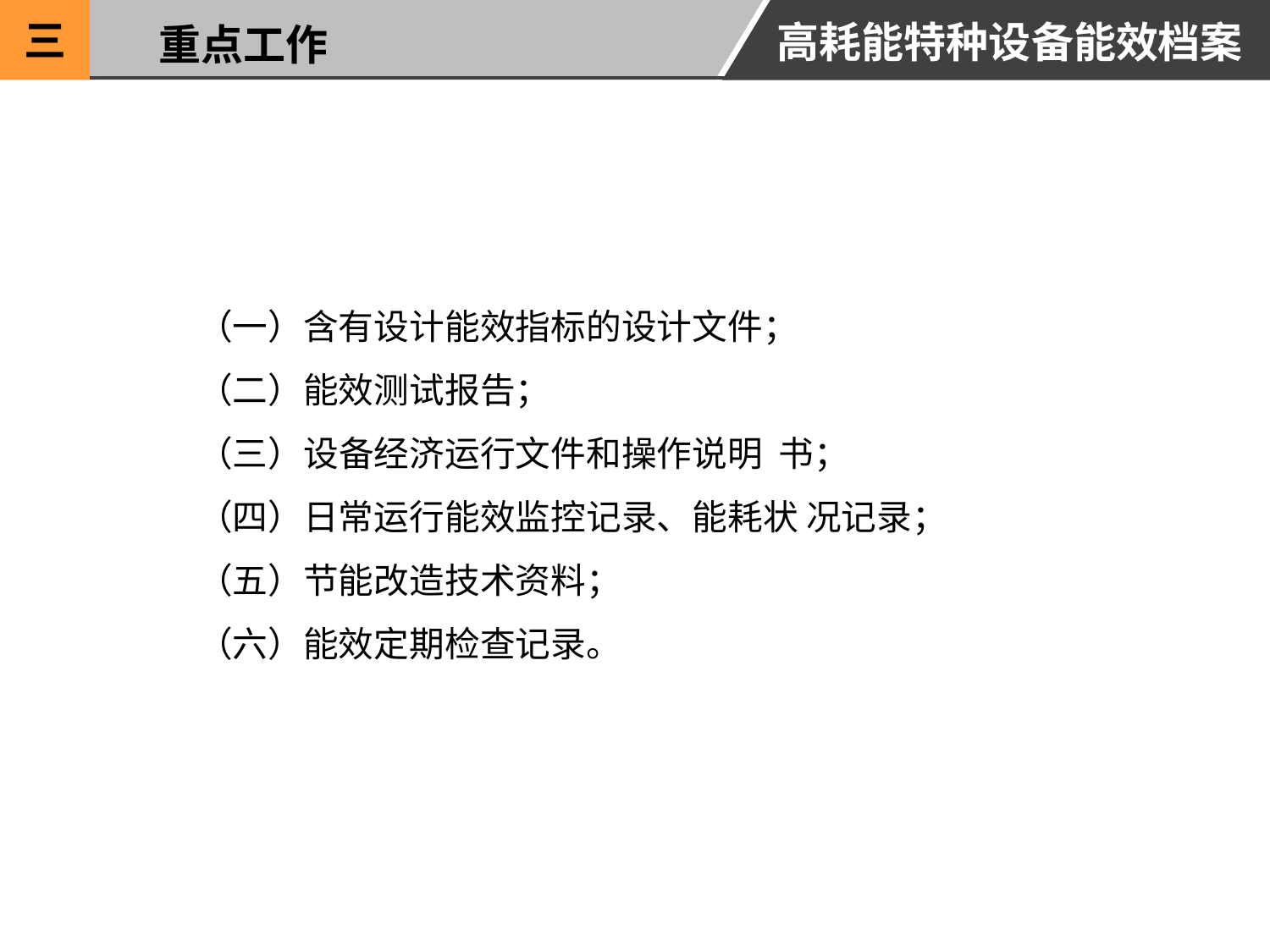

三
高耗能特种设备能效档案
重点工作

（一）含有设计能效指标的设计文件；
（二）能效测试报告；
（三）设备经济运行文件和操作说明  书；
（四）日常运行能效监控记录、能耗状 况记录；
（五）节能改造技术资料；
（六）能效定期检查记录。